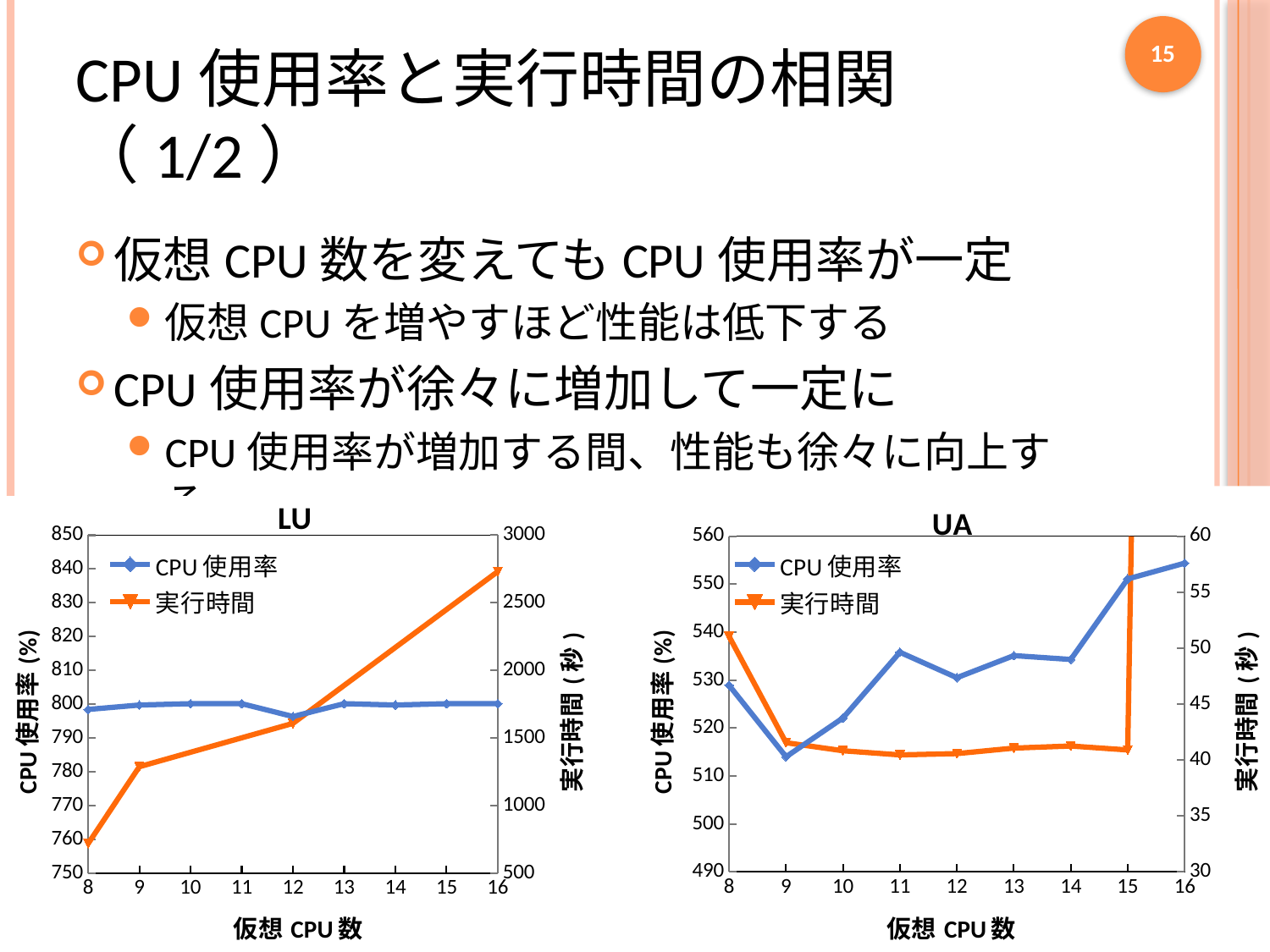

15
# CPU使用率と実行時間の相関（1/2）
仮想CPU数を変えてもCPU使用率が一定
仮想CPUを増やすほど性能は低下する
CPU使用率が徐々に増加して一定に
CPU使用率が増加する間、性能も徐々に向上する

### Chart: UA

| Category | CPU使用率 | 実行時間 |
|---|---|---|

### Chart: LU

| Category | CPU使用率 | 実行時間 |
|---|---|---|